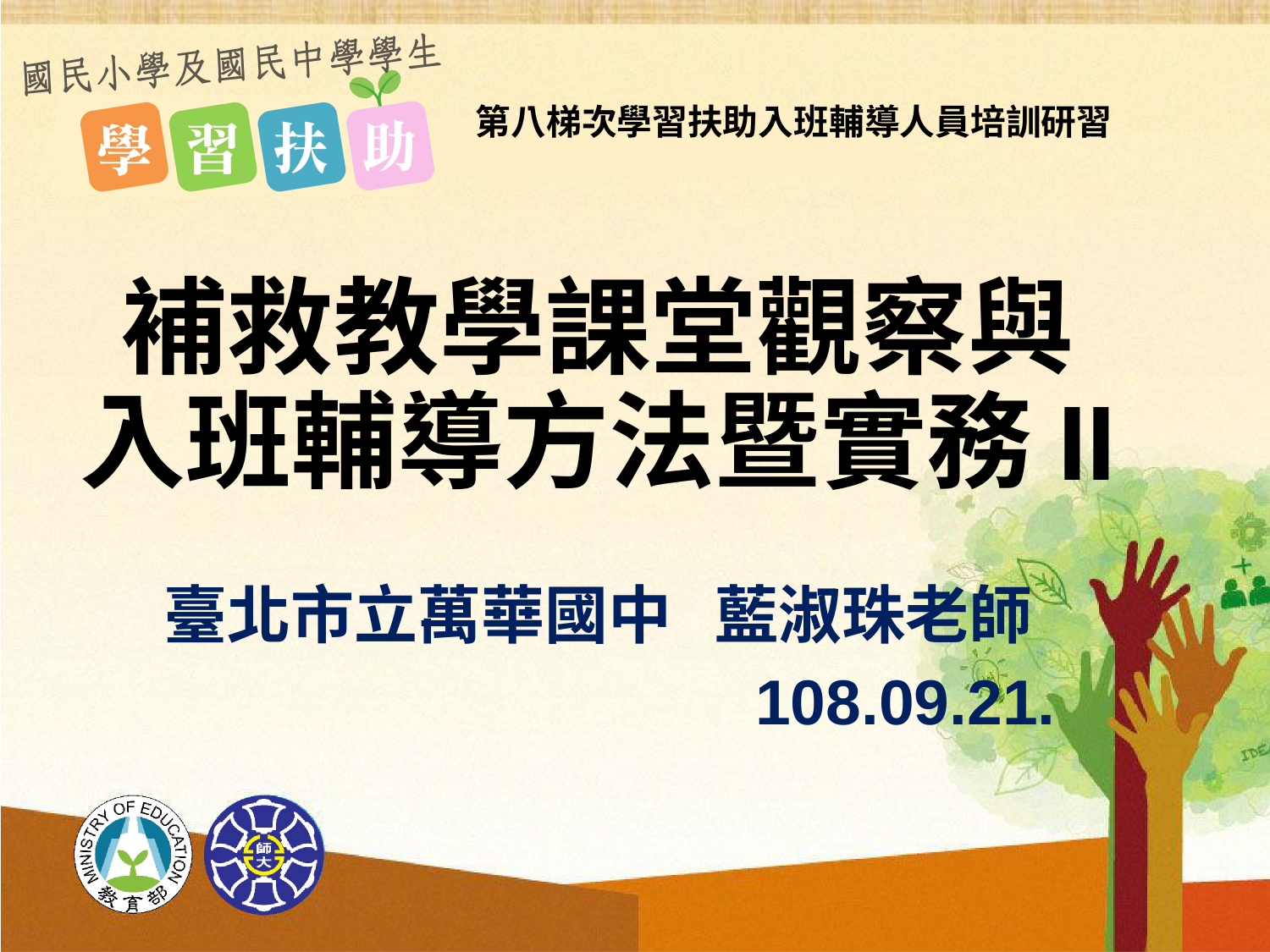

第八梯次學習扶助入班輔導人員培訓研習
# 補救教學課堂觀察與入班輔導方法暨實務II
臺北市立萬華國中   藍淑珠老師
                                   108.09.21.